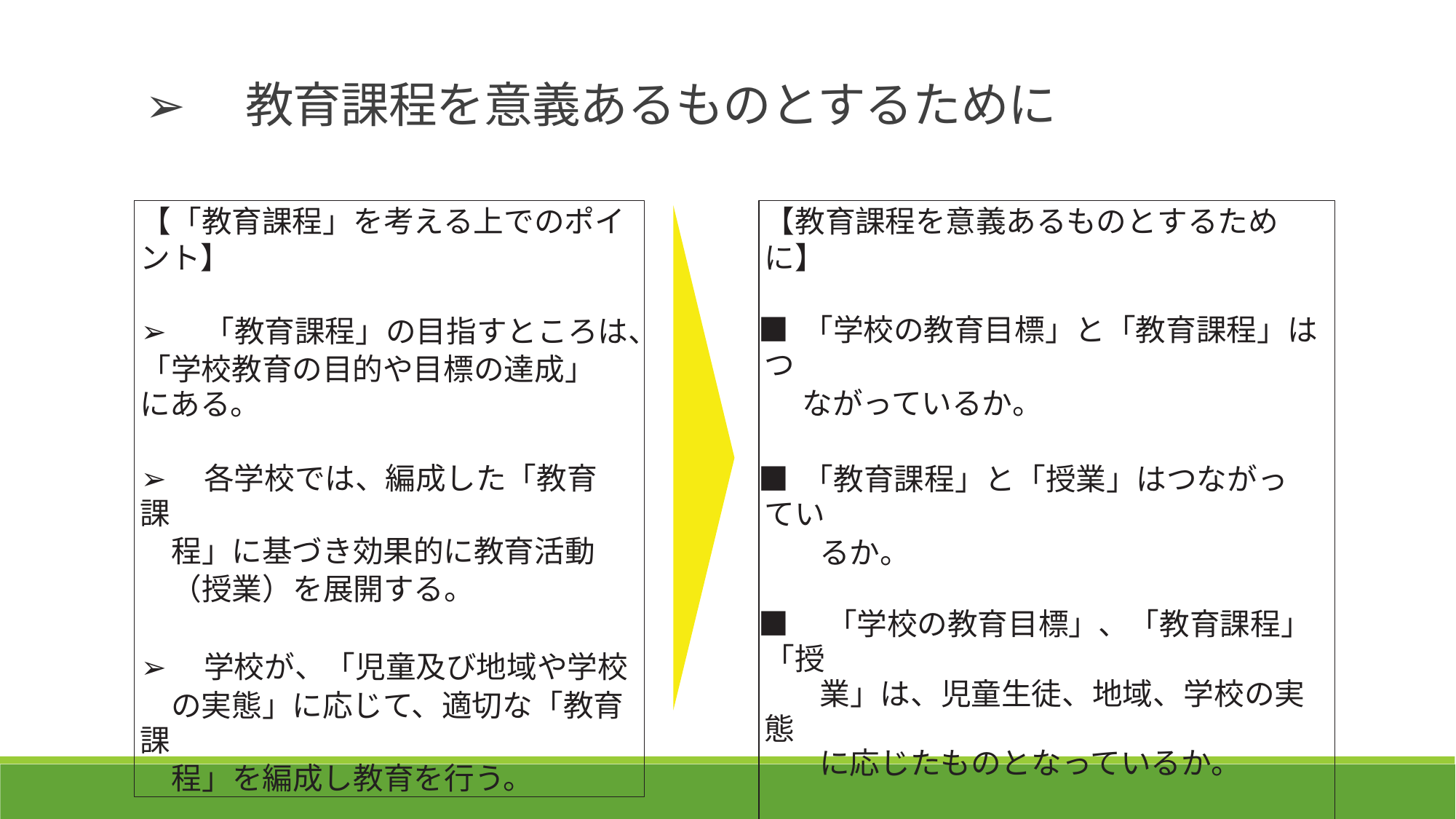

➢　教育課程を意義あるものとするために
【「教育課程」を考える上でのポイント】

➢　「教育課程」の目指すところは、
「学校教育の目的や目標の達成」 にある。

➢　各学校では、編成した「教育課
　程」に基づき効果的に教育活動
　（授業）を展開する。

➢　学校が、「児童及び地域や学校
　の実態」に応じて、適切な「教育課
　程」を編成し教育を行う。
【教育課程を意義あるものとするために】

■ 「学校の教育目標」と「教育課程」はつ
　  ながっているか。

■ 「教育課程」と「授業」はつながってい
　　るか。

■　「学校の教育目標」、「教育課程」「授
　　業」は、児童生徒、地域、学校の実態
　　に応じたものとなっているか。

目標や内容等は妥当か
人的・物的体制に無理はないか